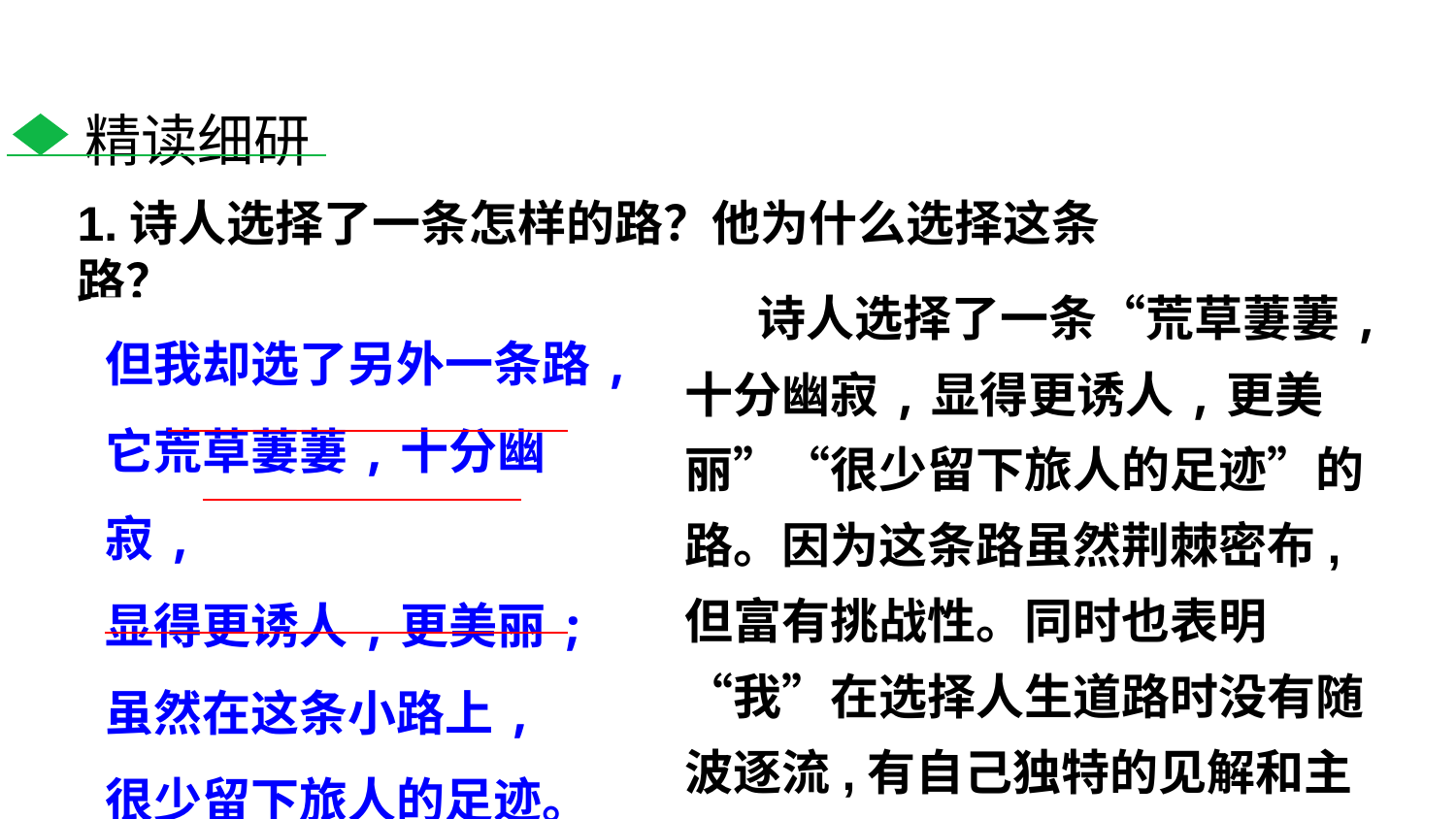

精读细研

1.诗人选择了一条怎样的路？他为什么选择这条路？
诗人选择了一条“荒草萋萋,十分幽寂,显得更诱人,更美丽”“很少留下旅人的足迹”的路。因为这条路虽然荆棘密布,但富有挑战性。同时也表明“我”在选择人生道路时没有随波逐流,有自己独特的见解和主张。
但我却选了另外一条路,
它荒草萋萋,十分幽寂,
显得更诱人,更美丽;
虽然在这条小路上,
很少留下旅人的足迹。